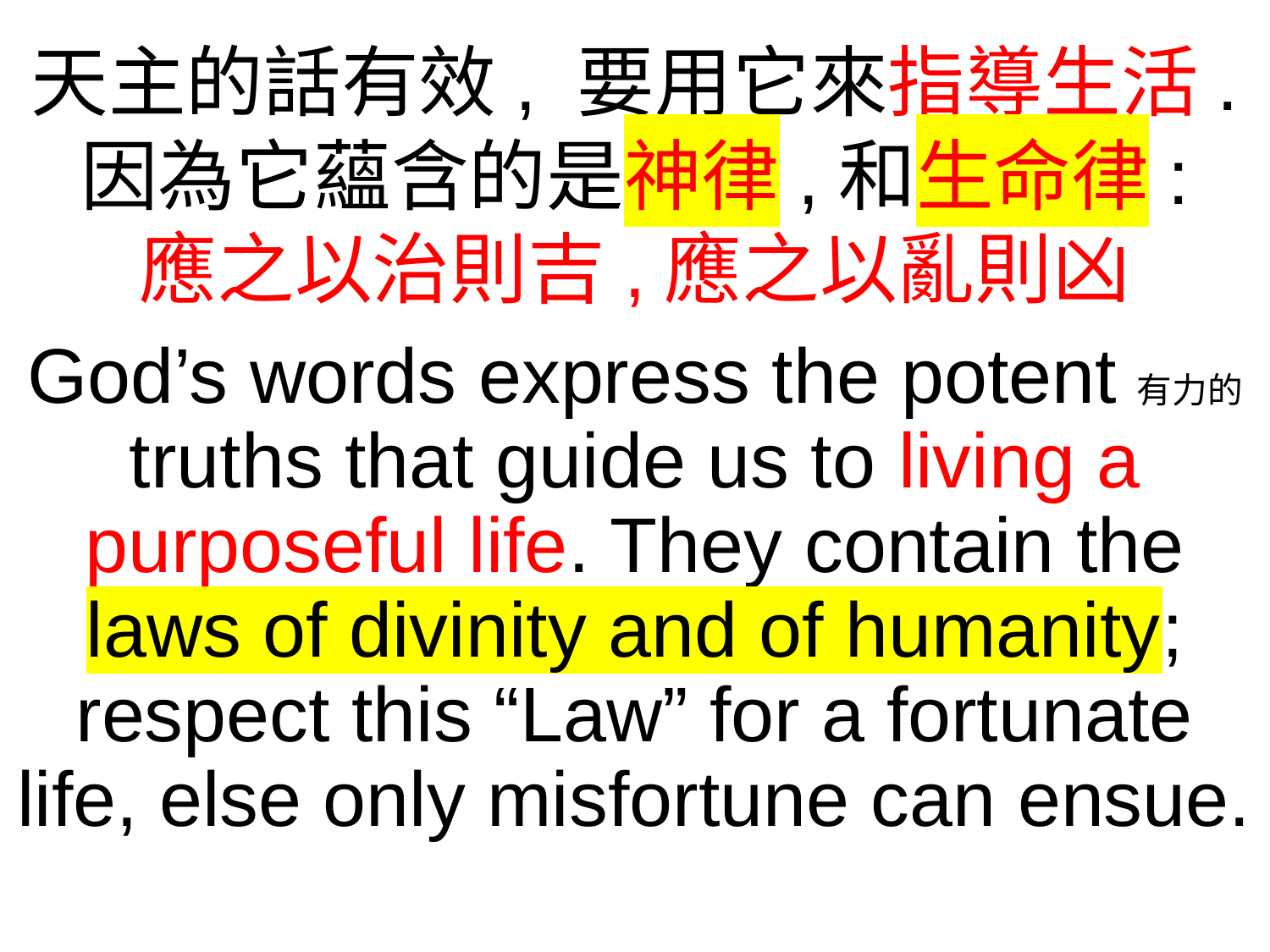

天主的話有效, 要用它來指導生活.
因為它蘊含的是神律,和生命律:
應之以治則吉,應之以亂則凶
God’s words express the potent有力的 truths that guide us to living a purposeful life. They contain the laws of divinity and of humanity; respect this “Law” for a fortunate life, else only misfortune can ensue.